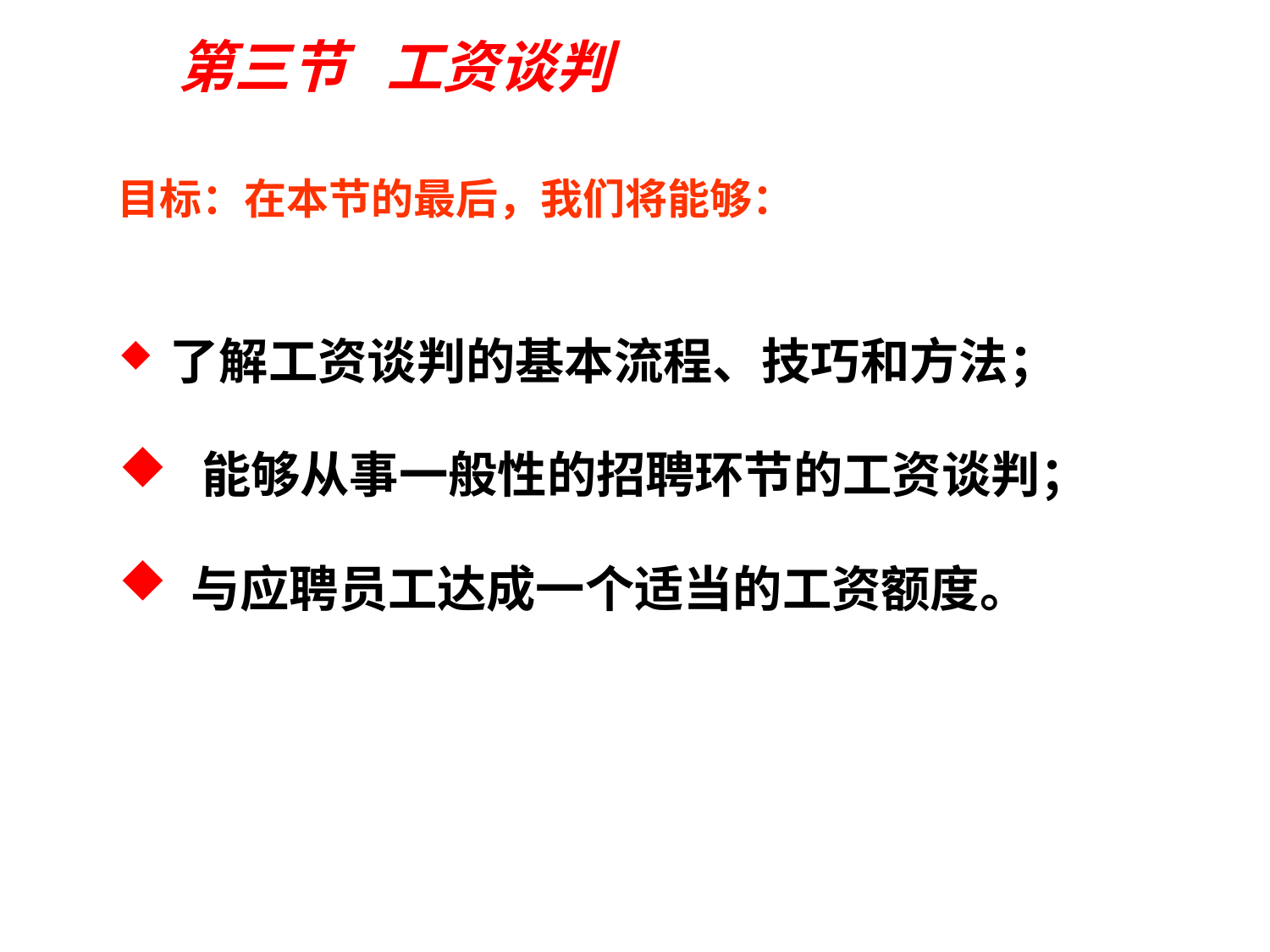

第三节   工资谈判
目标：在本节的最后，我们将能够：

 了解工资谈判的基本流程、技巧和方法；
  能够从事一般性的招聘环节的工资谈判；
 与应聘员工达成一个适当的工资额度。